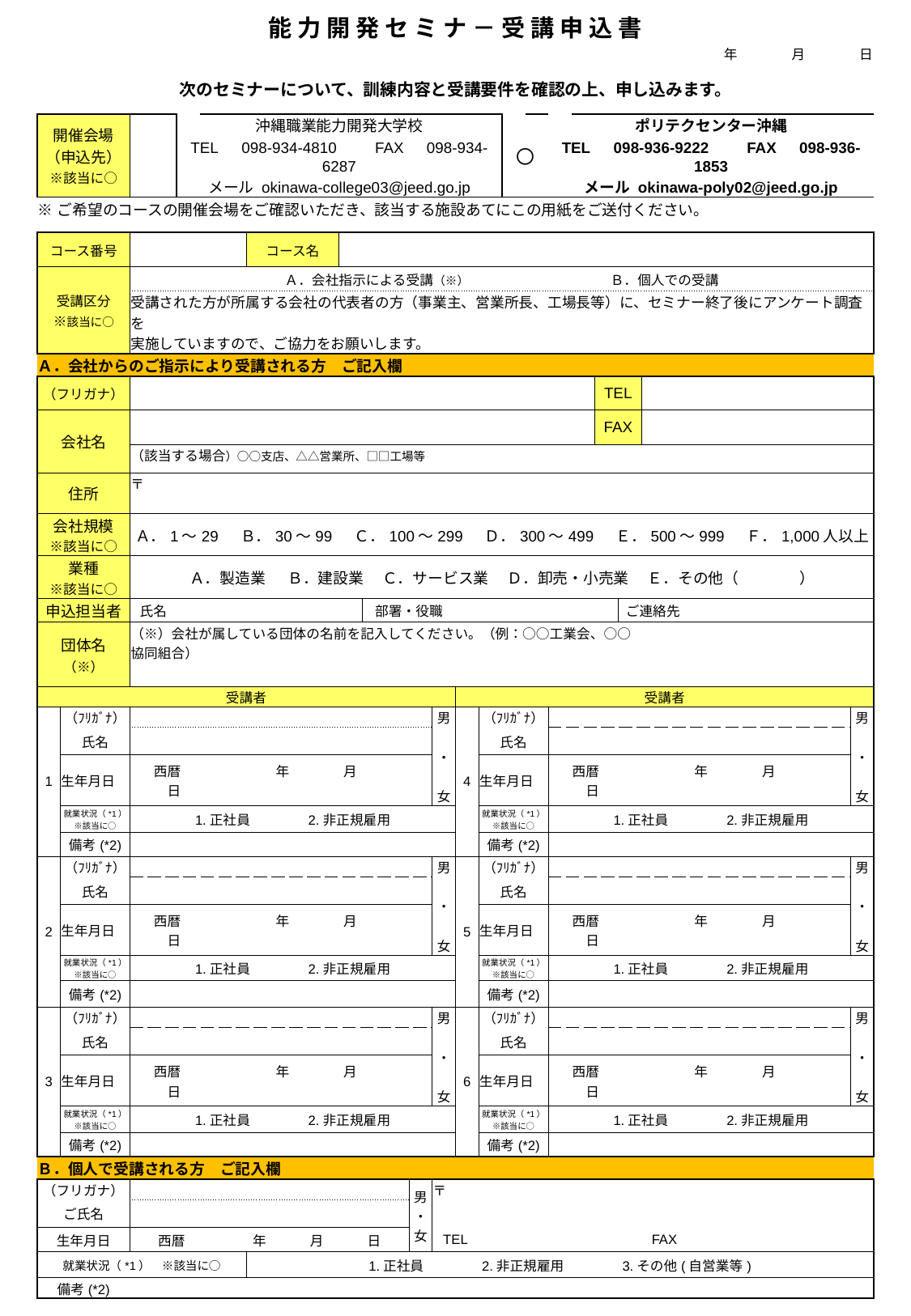

| 能 力 開 発 セ ミ ナ － 受 講 申 込 書 |  |  |  |  |  |  |  |  |  |  |  |  |  |  |  |  |  |  |  |  |  |  |  |  |  |  |  |  |  |  |  |  |  |  |  |
| --- | --- | --- | --- | --- | --- | --- | --- | --- | --- | --- | --- | --- | --- | --- | --- | --- | --- | --- | --- | --- | --- | --- | --- | --- | --- | --- | --- | --- | --- | --- | --- | --- | --- | --- | --- |
| 年　　　　月　　　　日 |  |  |  |  |  |  |  |  |  |  |  |  |  |  |  |  |  |  |  |  |  |  |  |  |  |  |  |  |  |  |  |  |  |  |  |
|  |  |  |  |  |  |  |  |  |  |  |  |  |  |  |  |  |  |  |  |  |  |  |  |  |  |  |  |  |  |  |  |  |  |  |  |
| 次のセミナーについて、訓練内容と受講要件を確認の上、申し込みます。 |  |  |  |  |  |  |  |  |  |  |  |  |  |  |  |  |  |  |  |  |  |  |  |  |  |  |  |  |  |  |  |  |  |  |  |
|  |  |  |  |  |  |  |  |  |  |  |  |  |  |  |  |  |  |  |  |  |  |  |  |  |  |  |  |  |  |  |  |  |  |  |  |
| 開催会場 （申込先） ※該当に○ |  |  |  |  |  | 沖縄職業能力開発大学校 TEL　098-934-4810　　FAX　098-934-6287 メール okinawa-college03@jeed.go.jp |  |  |  |  |  |  |  |  |  |  |  |  |  | 〇 |  | ポリテクセンター沖縄 TEL　098-936-9222　　FAX　098-936-1853 メール okinawa-poly02@jeed.go.jp |  |  |  |  |  |  |  |  |  |  |  |  |  |
| ※ご希望のコースの開催会場をご確認いただき、該当する施設あてにこの用紙をご送付ください。 |  |  |  |  |  |  |  |  |  |  |  |  |  |  |  |  |  |  |  |  |  |  |  |  |  |  |  |  |  |  |  |  |  |  |  |
|  |  |  |  |  |  |  |  |  |  |  |  |  |  |  |  |  |  |  |  |  |  |  |  |  |  |  |  |  |  |  |  |  |  |  |  |
| コース番号 |  |  |  |  |  |  |  |  | コース名 |  |  |  |  |  |  |  |  |  |  |  |  |  |  |  |  |  |  |  |  |  |  |  |  |  |  |
| 受講区分 ※該当に○ |  |  |  | Ａ．会社指示による受講（※）　　　　　　　　　 　 Ｂ．個人での受講 |  |  |  |  |  |  |  |  |  |  |  |  |  |  |  |  |  |  |  |  |  |  |  |  |  |  |  |  |  |  |  |
|  |  |  |  | 受講された方が所属する会社の代表者の方（事業主、営業所長、工場長等）に、セミナー終了後にアンケート調査を 実施していますので、ご協力をお願いします。 |  |  |  |  |  |  |  |  |  |  |  |  |  |  |  |  |  |  |  |  |  |  |  |  |  |  |  |  |  |  |  |
| Ａ．会社からのご指示により受講される方　ご記入欄 |  |  |  |  |  |  |  |  |  |  |  |  |  |  |  |  |  |  |  |  |  |  |  |  |  |  |  |  |  |  |  |  |  |  |  |
| （フリガナ） |  |  |  |  |  |  |  |  |  |  |  |  |  |  |  |  |  |  |  |  |  |  |  | TEL |  |  |  |  |  |  |  |  |  |  |  |
| 会社名 |  |  |  |  |  |  |  |  |  |  |  |  |  |  |  |  |  |  |  |  |  |  |  | FAX |  |  |  |  |  |  |  |  |  |  |  |
|  |  |  |  | （該当する場合）○○支店、△△営業所、□□工場等 |  |  |  |  |  |  |  |  |  |  |  |  |  |  |  |  |  |  |  |  |  |  |  |  |  |  |  |  |  |  |  |
| 住所 |  |  |  | 〒 |  |  |  |  |  |  |  |  |  |  |  |  |  |  |  |  |  |  |  |  |  |  |  |  |  |  |  |  |  |  |  |
| 会社規模 ※該当に○ |  |  |  | Ａ．1～29　 Ｂ．30～99　 Ｃ．100～299　 Ｄ．300～499　 Ｅ．500～999　 Ｆ．1,000人以上 |  |  |  |  |  |  |  |  |  |  |  |  |  |  |  |  |  |  |  |  |  |  |  |  |  |  |  |  |  |  |  |
| 業種 ※該当に○ |  |  |  | Ａ．製造業 　 Ｂ．建設業　 Ｃ．サービス業　 Ｄ．卸売・小売業　 Ｅ．その他（　　　　） |  |  |  |  |  |  |  |  |  |  |  |  |  |  |  |  |  |  |  |  |  |  |  |  |  |  |  |  |  |  |  |
| 申込担当者 |  |  |  | 氏名 |  |  |  |  |  |  |  |  |  | 部署・役職 |  |  |  |  |  |  |  |  |  |  | ご連絡先 |  |  |  |  |  |  |  |  |  |  |
| 団体名 （※） |  |  |  | （※）会社が属している団体の名前を記入してください。（例：○○工業会、○○協同組合） |  |  |  |  |  |  |  |  |  |  |  |  |  |  |  |  |  |  |  |  |  |  |  |  |  |  |  |  |  |  |  |
|  |  |  |  |  |  |  |  |  |  |  |  |  |  |  |  |  |  |  |  |  |  |  |  |  |  |  |  |  |  |  |  |  |  |  |  |
| 受講者 |  |  |  |  |  |  |  |  |  |  |  |  |  |  |  |  |  | 受講者 |  |  |  |  |  |  |  |  |  |  |  |  |  |  |  |  |  |
| 1 | （ﾌﾘｶﾞﾅ） |  |  |  |  |  |  |  |  |  |  |  |  |  |  |  | 男　・　女 | 4 | （ﾌﾘｶﾞﾅ） |  |  |  |  |  |  |  |  |  |  |  |  |  |  |  | 男　・　女 |
|  | 氏名 |  |  |  |  |  |  |  |  |  |  |  |  |  |  |  |  |  | 氏名 |  |  |  |  |  |  |  |  |  |  |  |  |  |  |  |  |
|  | 生年月日 |  |  |  | 西暦　　　　　　　年　　　　月　　　　日 |  |  |  |  |  |  |  |  |  |  |  |  |  | 生年月日 |  |  |  | 西暦　　　　　　　年　　　　月　　　　日 |  |  |  |  |  |  |  |  |  |  |  |  |
|  | 就業状況（\*1） ※該当に○ |  |  | 1.正社員　　　　2.非正規雇用 |  |  |  |  |  |  |  |  |  |  |  |  |  |  | 就業状況（\*1） ※該当に○ |  |  | 1.正社員　　　　2.非正規雇用 |  |  |  |  |  |  |  |  |  |  |  |  |  |
|  | 備考(\*2) |  |  |  |  |  |  |  |  |  |  |  |  |  |  |  |  |  | 備考(\*2) |  |  |  |  |  |  |  |  |  |  |  |  |  |  |  |  |
| 2 | （ﾌﾘｶﾞﾅ） |  |  |  |  |  |  |  |  |  |  |  |  |  |  |  | 男　・　女 | 5 | （ﾌﾘｶﾞﾅ） |  |  |  |  |  |  |  |  |  |  |  |  |  |  |  | 男　・　女 |
|  | 氏名 |  |  |  |  |  |  |  |  |  |  |  |  |  |  |  |  |  | 氏名 |  |  |  |  |  |  |  |  |  |  |  |  |  |  |  |  |
|  | 生年月日 |  |  |  | 西暦　　　　　　　年　　　　月　　　　日 |  |  |  |  |  |  |  |  |  |  |  |  |  | 生年月日 |  |  |  | 西暦　　　　　　　年　　　　月　　　　日 |  |  |  |  |  |  |  |  |  |  |  |  |
|  | 就業状況（\*1） ※該当に○ |  |  | 1.正社員　　　　2.非正規雇用 |  |  |  |  |  |  |  |  |  |  |  |  |  |  | 就業状況（\*1） ※該当に○ |  |  | 1.正社員　　　　2.非正規雇用 |  |  |  |  |  |  |  |  |  |  |  |  |  |
|  | 備考(\*2) |  |  |  |  |  |  |  |  |  |  |  |  |  |  |  |  |  | 備考(\*2) |  |  |  |  |  |  |  |  |  |  |  |  |  |  |  |  |
| 3 | （ﾌﾘｶﾞﾅ） |  |  |  |  |  |  |  |  |  |  |  |  |  |  |  | 男　・　女 | 6 | （ﾌﾘｶﾞﾅ） |  |  |  |  |  |  |  |  |  |  |  |  |  |  |  | 男　・　女 |
|  | 氏名 |  |  |  |  |  |  |  |  |  |  |  |  |  |  |  |  |  | 氏名 |  |  |  |  |  |  |  |  |  |  |  |  |  |  |  |  |
|  | 生年月日 |  |  |  | 西暦　　　　　　　年　　　　月　　　　日 |  |  |  |  |  |  |  |  |  |  |  |  |  | 生年月日 |  |  |  | 西暦　　　　　　　年　　　　月　　　　日 |  |  |  |  |  |  |  |  |  |  |  |  |
|  | 就業状況（\*1） ※該当に○ |  |  | 1.正社員　　　　2.非正規雇用 |  |  |  |  |  |  |  |  |  |  |  |  |  |  | 就業状況（\*1） ※該当に○ |  |  | 1.正社員　　　　2.非正規雇用 |  |  |  |  |  |  |  |  |  |  |  |  |  |
|  | 備考(\*2) |  |  |  |  |  |  |  |  |  |  |  |  |  |  |  |  |  | 備考(\*2) |  |  |  |  |  |  |  |  |  |  |  |  |  |  |  |  |
| Ｂ．個人で受講される方　ご記入欄 |  |  |  |  |  |  |  |  |  |  |  |  |  |  |  |  |  |  |  |  |  |  |  |  |  |  |  |  |  |  |  |  |  |  |  |
| （フリガナ） |  |  |  |  |  |  |  |  |  |  |  |  |  |  |  | 男 ・ 女 | 〒 |  |  |  |  |  |  |  |  |  |  |  |  |  |  |  |  |  |  |
| ご氏名 |  |  |  |  |  |  |  |  |  |  |  |  |  |  |  |  |  |  |  |  |  |  |  |  |  |  |  |  |  |  |  |  |  |  |  |
| 生年月日 |  |  |  | 西暦　　　　　年　　　 月　 　　日 |  |  |  |  |  |  |  |  |  |  |  |  | TEL |  |  |  |  |  |  |  |  | FAX |  |  |  |  |  |  |  |  |  |
| 就業状況（\*1）　※該当に○ |  |  |  |  |  |  |  |  | 1.正社員　　　　2.非正規雇用　　　　3.その他(自営業等) |  |  |  |  |  |  |  |  |  |  |  |  |  |  |  |  |  |  |  |  |  |  |  |  |  |  |
| 備考(\*2) |  |  |  |  |  |  |  |  |  |  |  |  |  |  |  |  |  |  |  |  |  |  |  |  |  |  |  |  |  |  |  |  |  |  |  |
|  |  |  |  |  |  |  |  |  |  |  |  |  |  |  |  |  |  |  |  |  |  |  |  |  |  |  |  |  |  |  |  |  |  |  |  |
| （\*1）就業状況の非正規雇用とは、一般的にパート、アルバイト、契約社員などが該当しますが、様々な呼称があるため、貴社の判断で差し支えありません。 |  |  |  |  |  |  |  |  |  |  |  |  |  |  |  |  |  |  |  |  |  |  |  |  |  |  |  |  |  |  |  |  |  |  |  |
| （\*2）訓練を進める上での参考とさせていただくため、今回受講するコース内容に関連した職務経験、資格、教育訓練受講歴等をお持ちの方は、差し支えない範囲で 　　　ご記入下さい。（例：切削加工の作業に約５年間従事） |  |  |  |  |  |  |  |  |  |  |  |  |  |  |  |  |  |  |  |  |  |  |  |  |  |  |  |  |  |  |  |  |  |  |  |
|  |  |  |  |  |  |  |  |  |  |  |  |  |  |  |  |  |  |  |  |  |  |  |  |  |  |  |  |  |  |  |  |  |  |  |  |
| ◆開講の２週間前までにお申し込みください。申込期限を過ぎた場合は、お問い合わせください。 ◆同一コース名のセミナーの内容は同じです（1コースで完結です）。 ◆訓練内容等のご不明な点、あるいは安全面・健康上においてご不安な点などございましたら、あらかじめご相談下さい。 ◆独立行政法人高齢・障害・求職者雇用支援機構は「個人情報の保護に関する法律」（平成15年法律第57号）を遵守し、保有個人情報を適切に管理し、個人の権利利益 　　を保護いたします。当機構では、必要な個人情報を、利用目的の範囲内で利用させていただきます。ご記入いただいた個人情報は能力開発セミナーの受講に関する 　　事務処理（連絡、修了証書の交付、修了台帳の整備）及び業務統計、当機構の能力開発セミナーや関連するセミナー・イベント等の案内に利用させていただきます。 |  |  |  |  |  |  |  |  |  |  |  |  |  |  |  |  |  |  |  |  |  |  |  |  |  |  |  |  |  |  |  |  |  |  |  |